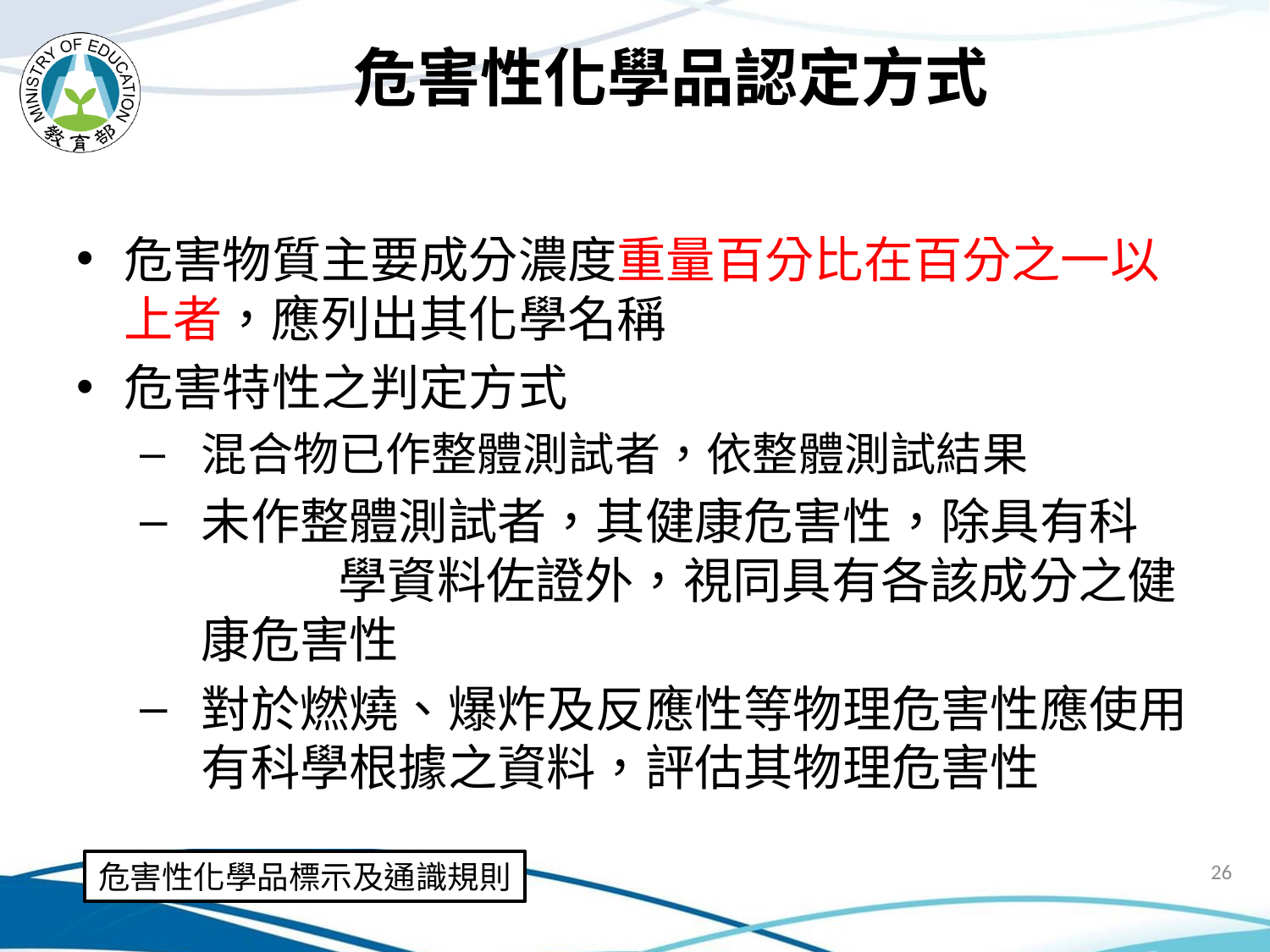

# 危害性化學品認定方式
危害物質主要成分濃度重量百分比在百分之一以上者，應列出其化學名稱
危害特性之判定方式
混合物已作整體測試者，依整體測試結果
未作整體測試者，其健康危害性，除具有科	學資料佐證外，視同具有各該成分之健康危害性
對於燃燒、爆炸及反應性等物理危害性應使用有科學根據之資料，評估其物理危害性

26
危害性化學品標示及通識規則